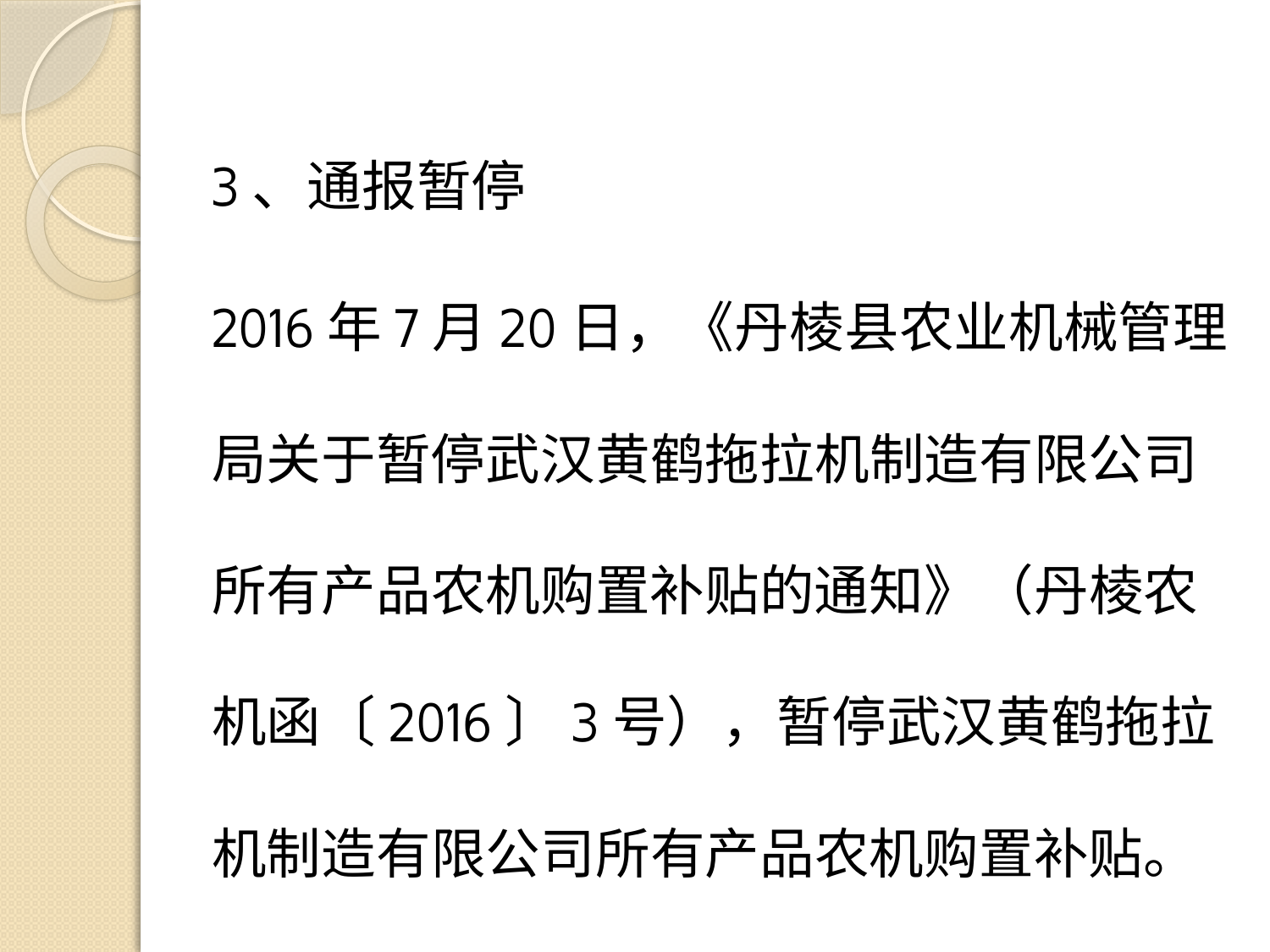

3、通报暂停
2016年7月20日，《丹棱县农业机械管理局关于暂停武汉黄鹤拖拉机制造有限公司所有产品农机购置补贴的通知》（丹棱农机函〔2016〕3号），暂停武汉黄鹤拖拉机制造有限公司所有产品农机购置补贴。